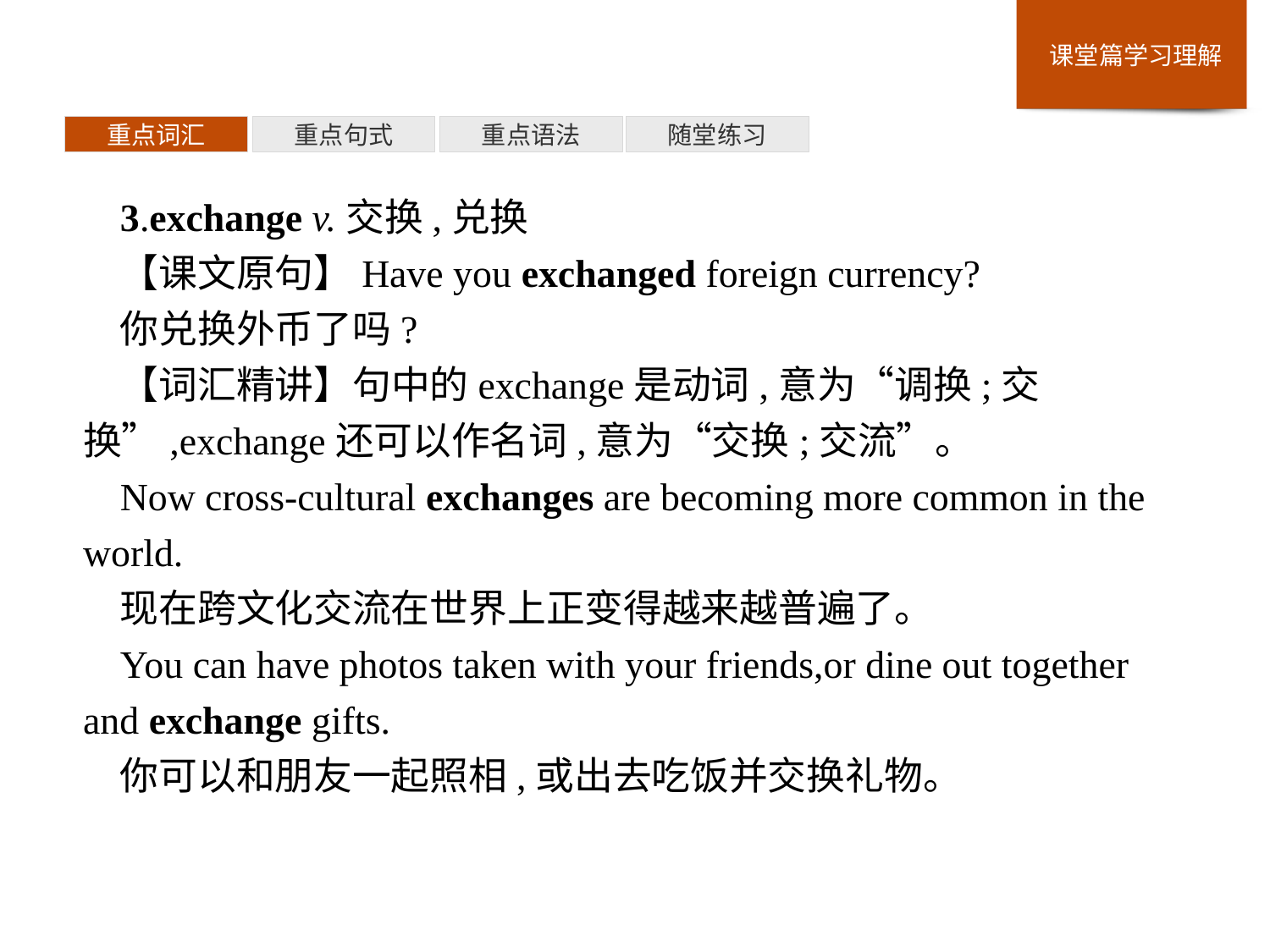

重点词汇
重点句式
重点语法
随堂练习
3.exchange v.交换,兑换
【课文原句】Have you exchanged foreign currency?
你兑换外币了吗?
【词汇精讲】句中的exchange是动词,意为“调换;交换”,exchange还可以作名词,意为“交换;交流”。
Now cross-cultural exchanges are becoming more common in the world.
现在跨文化交流在世界上正变得越来越普遍了。
You can have photos taken with your friends,or dine out together and exchange gifts.
你可以和朋友一起照相,或出去吃饭并交换礼物。